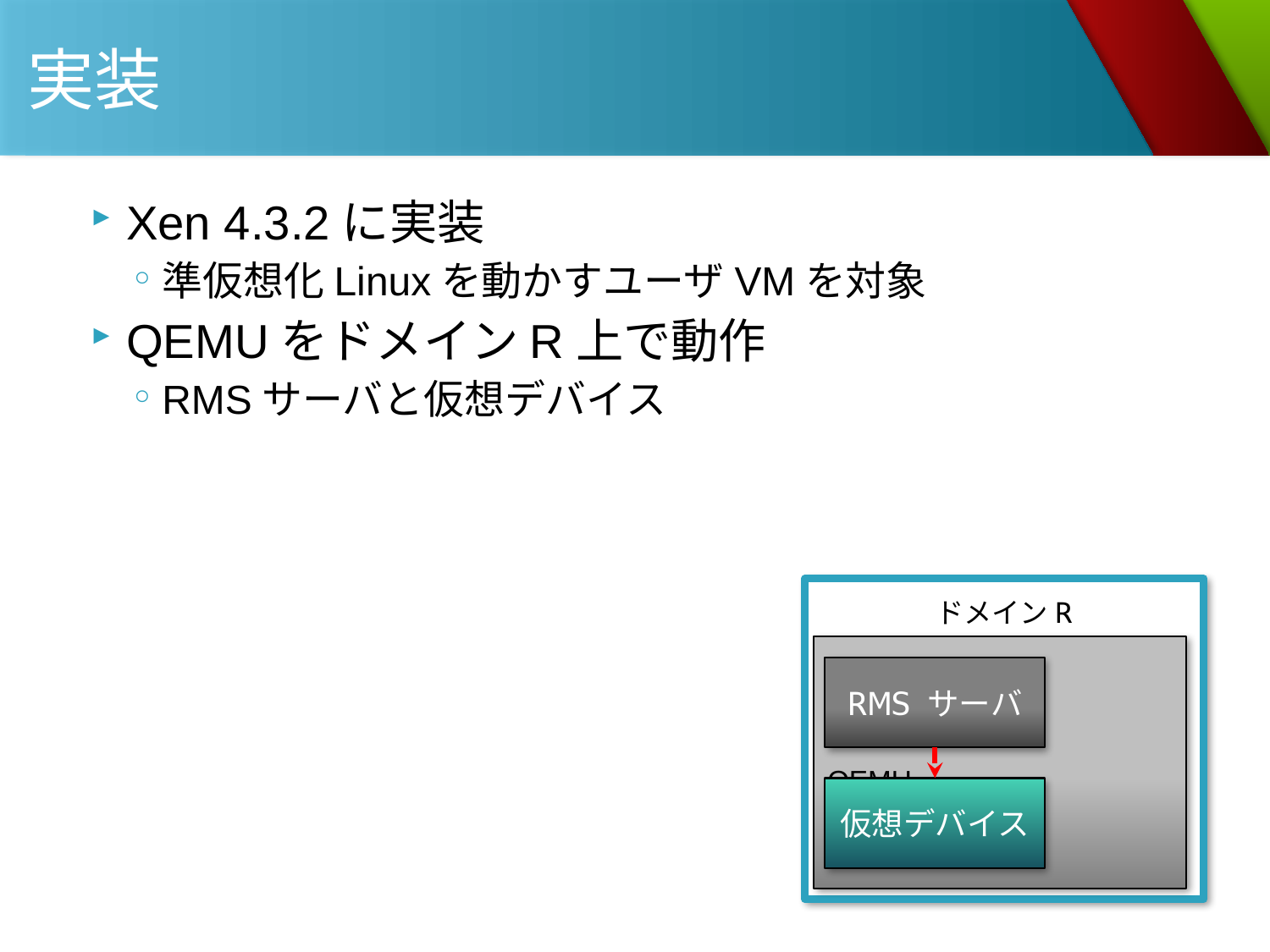

# 実装
Xen 4.3.2に実装
準仮想化Linuxを動かすユーザVMを対象
QEMUをドメインR上で動作
RMSサーバと仮想デバイス

ドメインR
　　　　　　　　　　　　QEMU
RMS サーバ
仮想デバイス